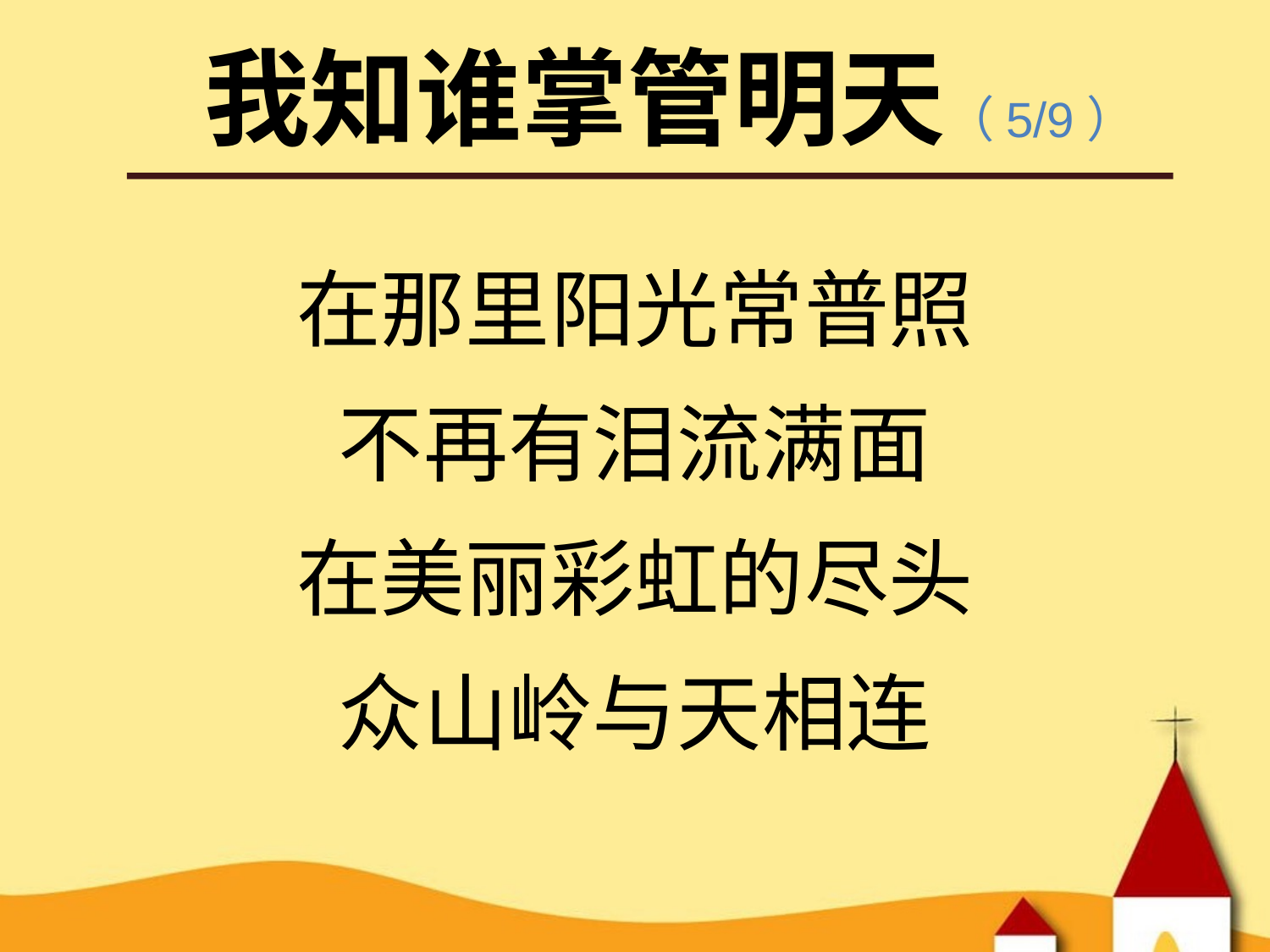

我知谁掌管明天（5/9）

在那里阳光常普照
不再有泪流满面
在美丽彩虹的尽头
众山岭与天相连